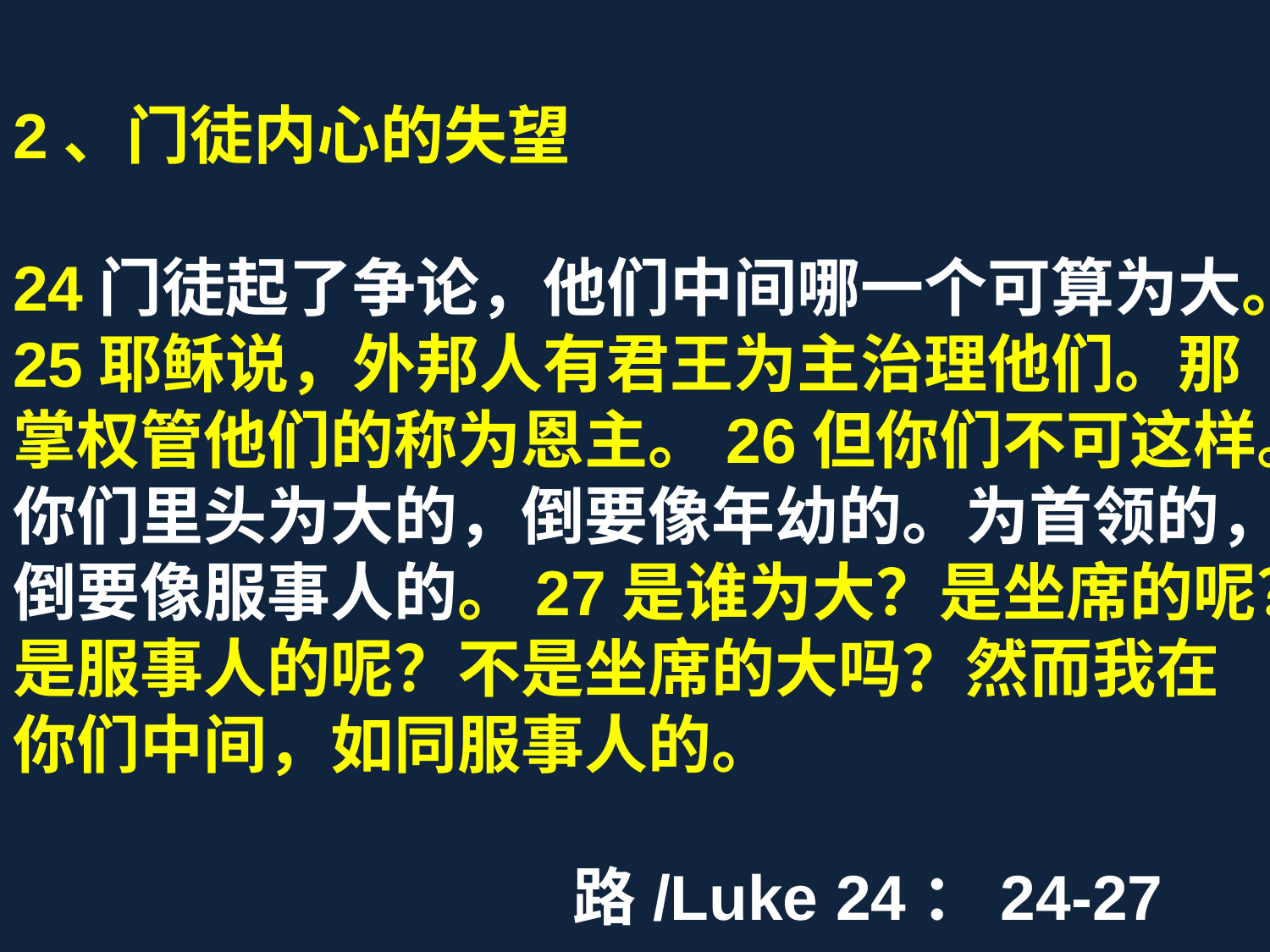

2、门徒内心的失望
24门徒起了争论，他们中间哪一个可算为大。25耶稣说，外邦人有君王为主治理他们。那掌权管他们的称为恩主。26但你们不可这样。你们里头为大的，倒要像年幼的。为首领的，倒要像服事人的。27是谁为大？是坐席的呢？是服事人的呢？不是坐席的大吗？然而我在你们中间，如同服事人的。
                                       路/Luke 24：24-27